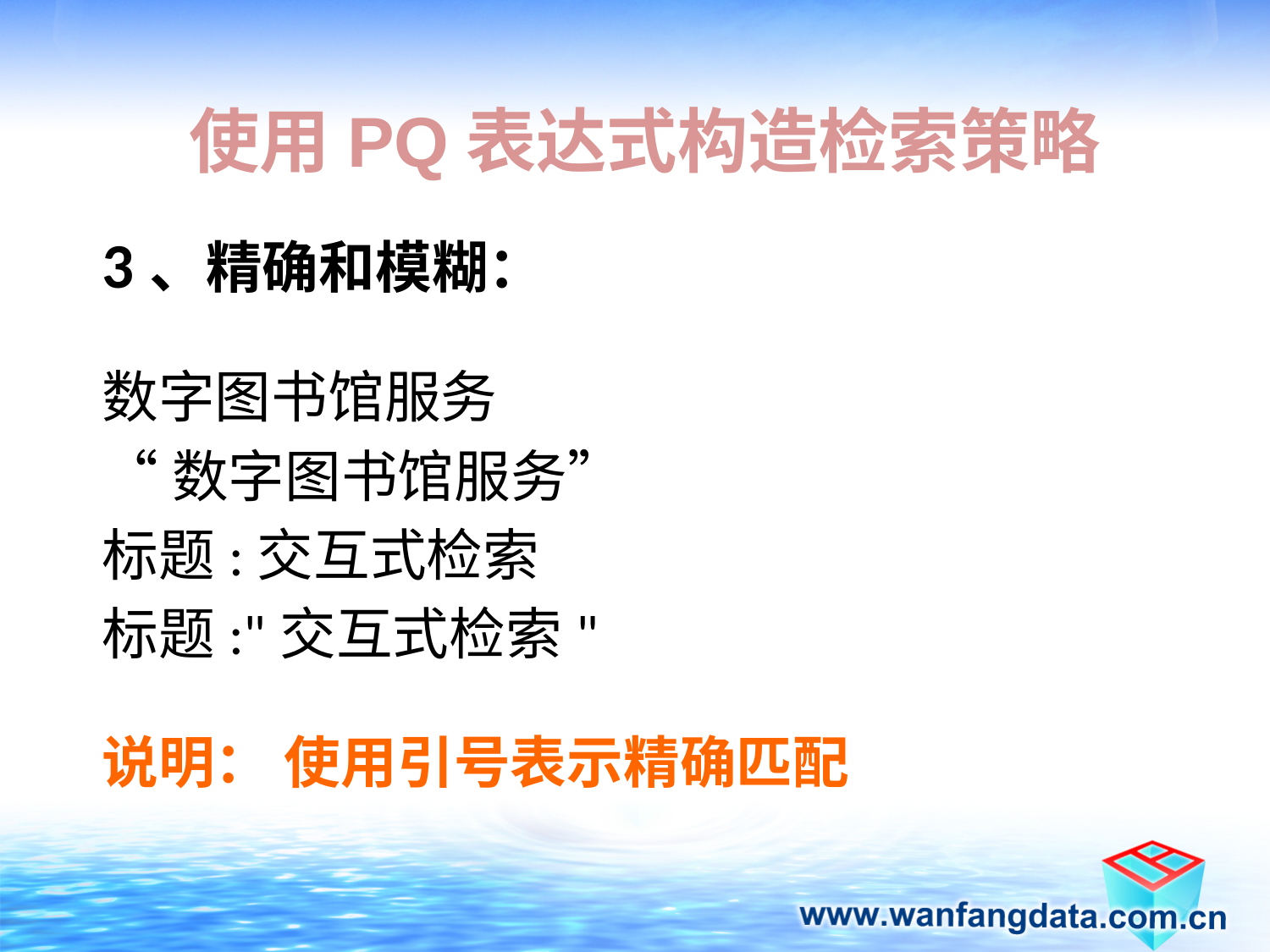

使用PQ表达式构造检索策略
3、精确和模糊：

数字图书馆服务
“数字图书馆服务”
标题:交互式检索
标题:"交互式检索"

说明： 使用引号表示精确匹配